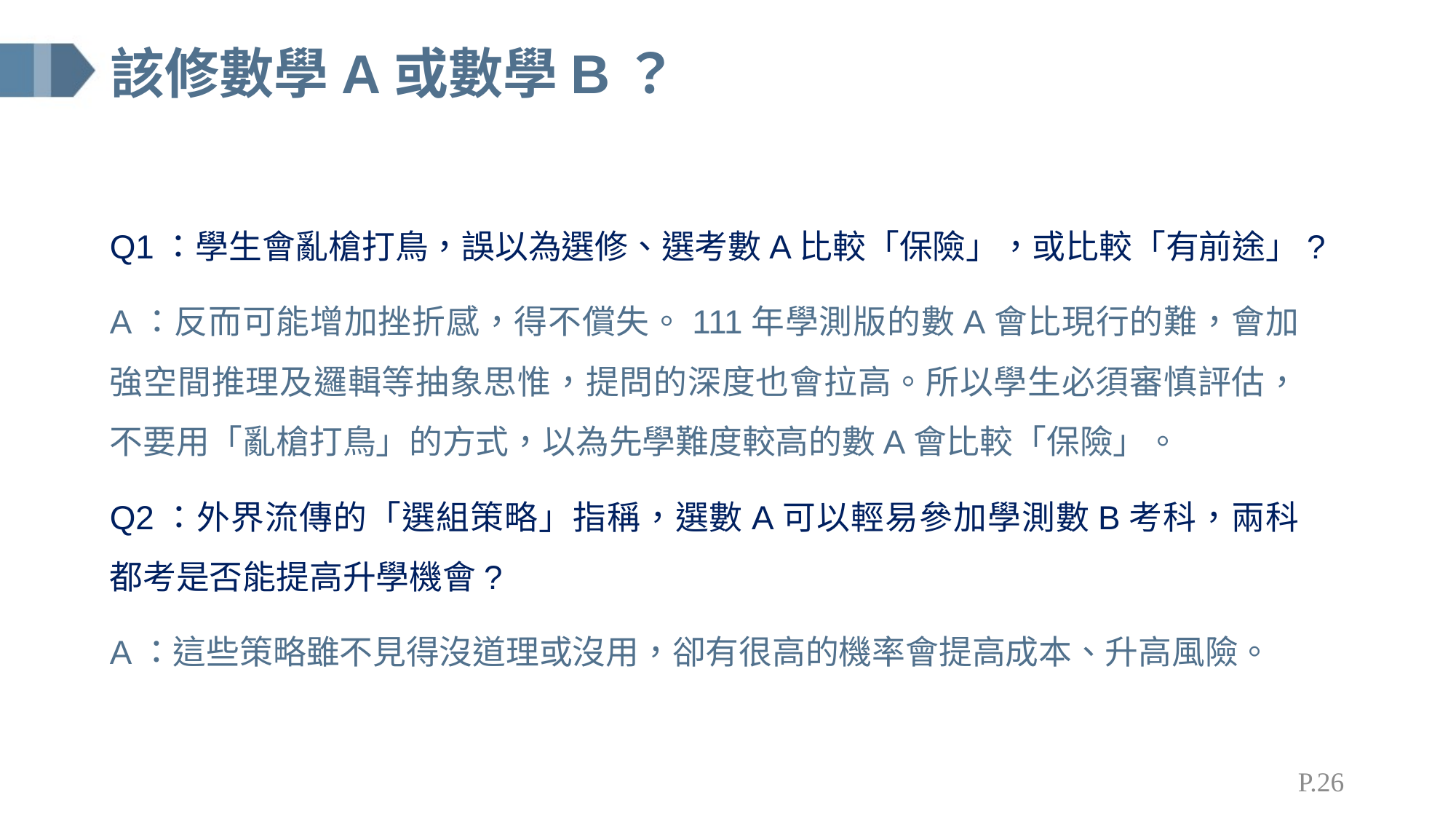

# 該修數學A或數學B？
Q1：學生會亂槍打鳥，誤以為選修、選考數A比較「保險」，或比較「有前途」?
A：反而可能增加挫折感，得不償失。111年學測版的數A會比現行的難，會加強空間推理及邏輯等抽象思惟，提問的深度也會拉高。所以學生必須審慎評估，不要用「亂槍打鳥」的方式，以為先學難度較高的數A會比較「保險」。
Q2：外界流傳的「選組策略」指稱，選數A可以輕易參加學測數B考科，兩科都考是否能提高升學機會?
A：這些策略雖不見得沒道理或沒用，卻有很高的機率會提高成本、升高風險。

P.26